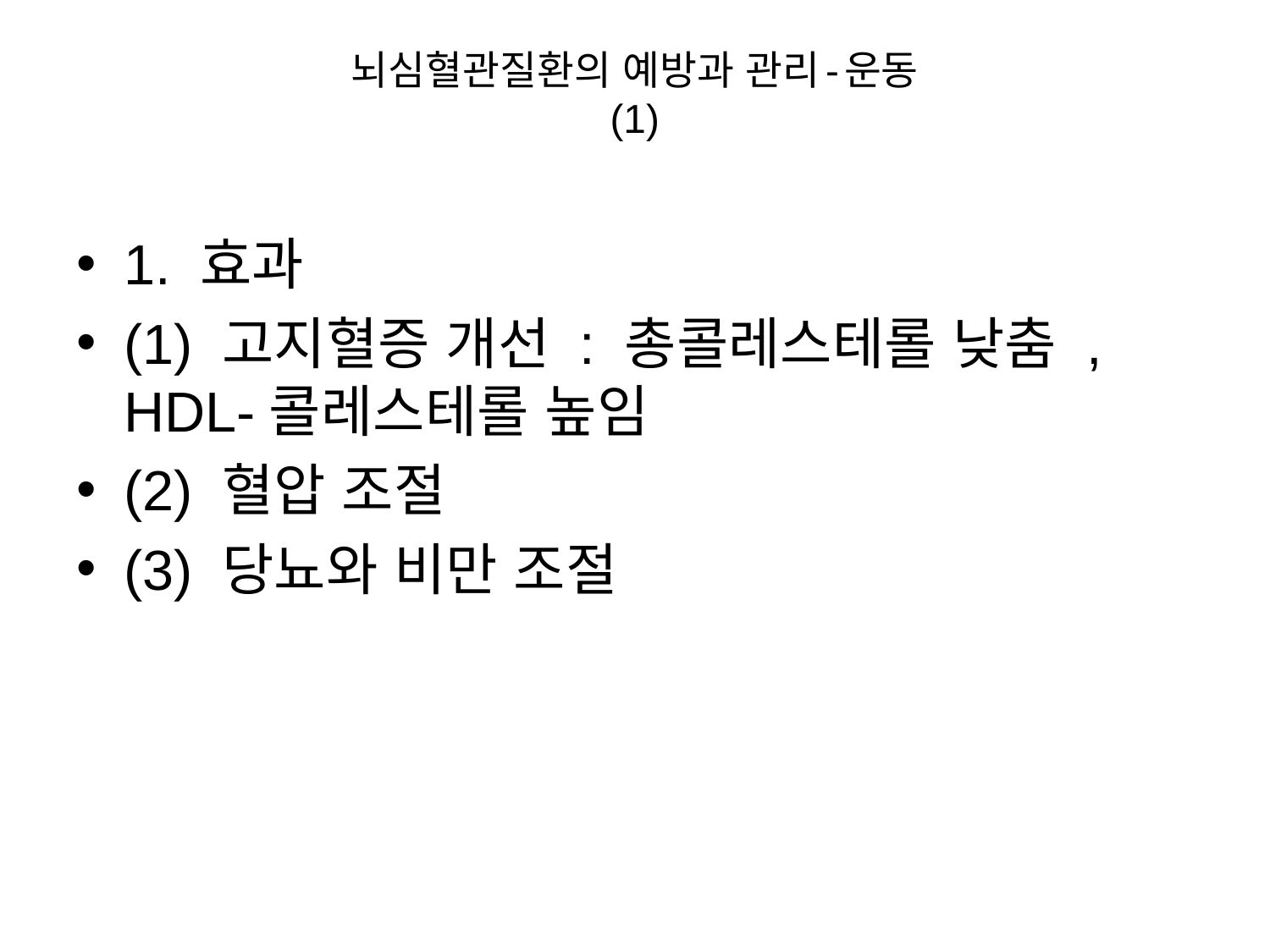

# 뇌심혈관질환의 예방과 관리-운동 (1)
1. 효과
(1) 고지혈증 개선 : 총콜레스테롤 낮춤 , HDL-콜레스테롤 높임
(2) 혈압 조절
(3) 당뇨와 비만 조절